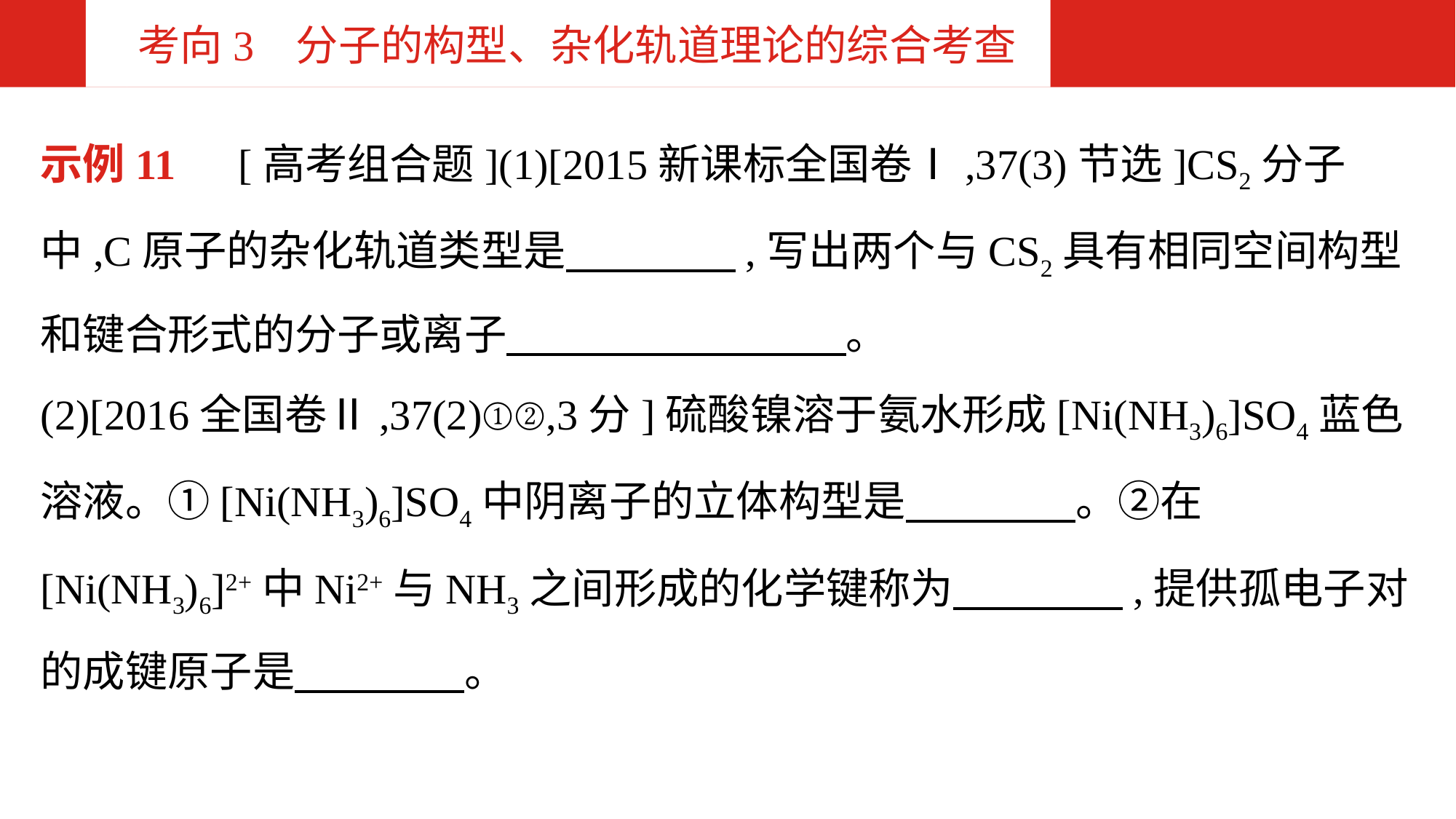

考向3   分子的构型、杂化轨道理论的综合考查

示例11　[高考组合题](1)[2015新课标全国卷Ⅰ,37(3)节选]CS2分子中,C原子的杂化轨道类型是　　　　,写出两个与CS2具有相同空间构型和键合形式的分子或离子　　　　　　　　。
(2)[2016全国卷Ⅱ,37(2)①②,3分]硫酸镍溶于氨水形成[Ni(NH3)6]SO4蓝色溶液。①[Ni(NH3)6]SO4中阴离子的立体构型是　　　　。②在[Ni(NH3)6]2+中Ni2+与NH3之间形成的化学键称为　　　　,提供孤电子对的成键原子是　　　　。